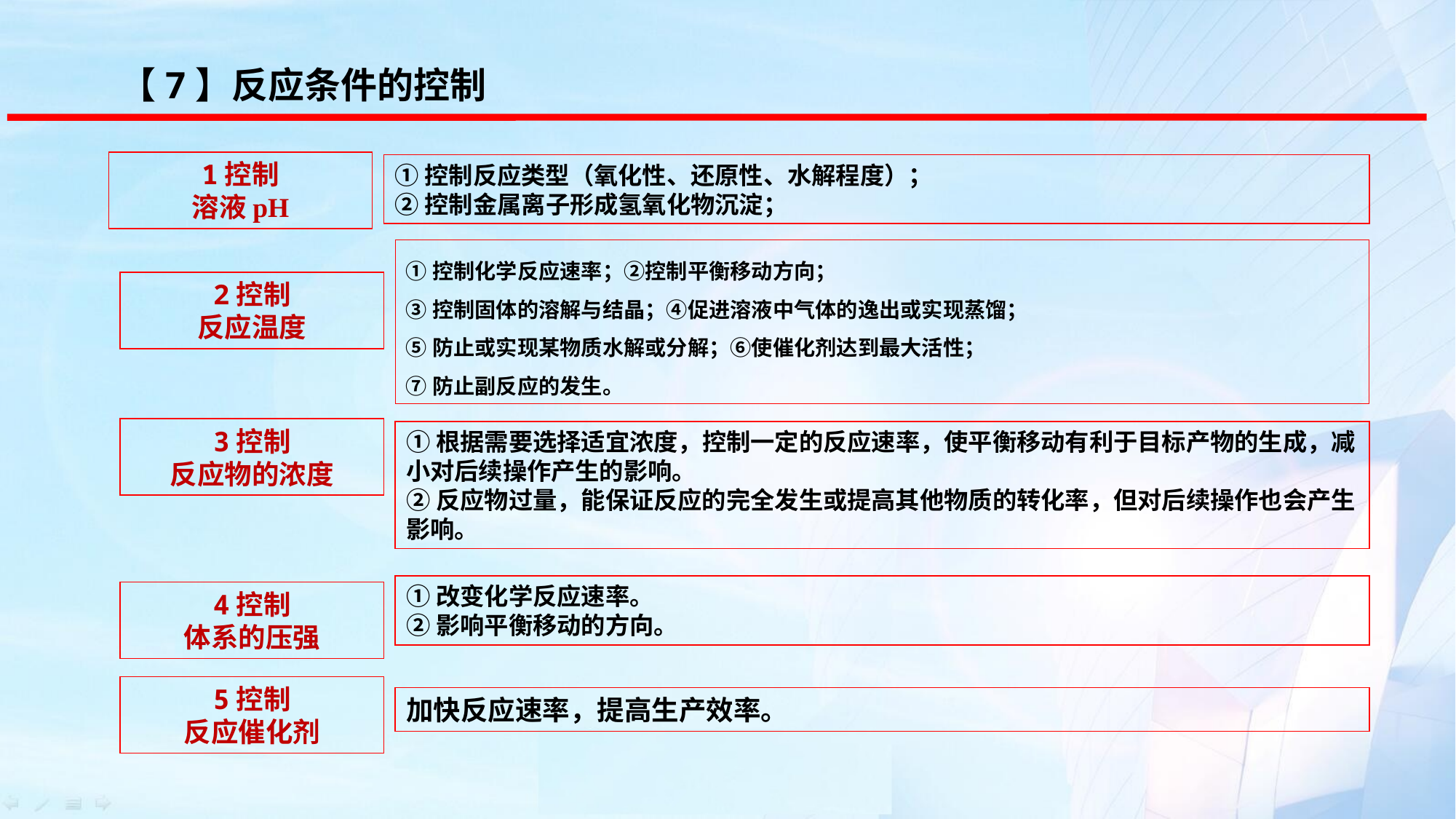

【7】反应条件的控制
1控制
溶液pH
①控制反应类型（氧化性、还原性、水解程度）；
②控制金属离子形成氢氧化物沉淀；
①控制化学反应速率；②控制平衡移动方向；
③控制固体的溶解与结晶；④促进溶液中气体的逸出或实现蒸馏；
⑤防止或实现某物质水解或分解；⑥使催化剂达到最大活性；
⑦防止副反应的发生。
2控制
反应温度
3控制
反应物的浓度
①根据需要选择适宜浓度，控制一定的反应速率，使平衡移动有利于目标产物的生成，减小对后续操作产生的影响。
②反应物过量，能保证反应的完全发生或提高其他物质的转化率，但对后续操作也会产生影响。
①改变化学反应速率。
②影响平衡移动的方向。
4控制
体系的压强
5控制
反应催化剂
加快反应速率，提高生产效率。
227